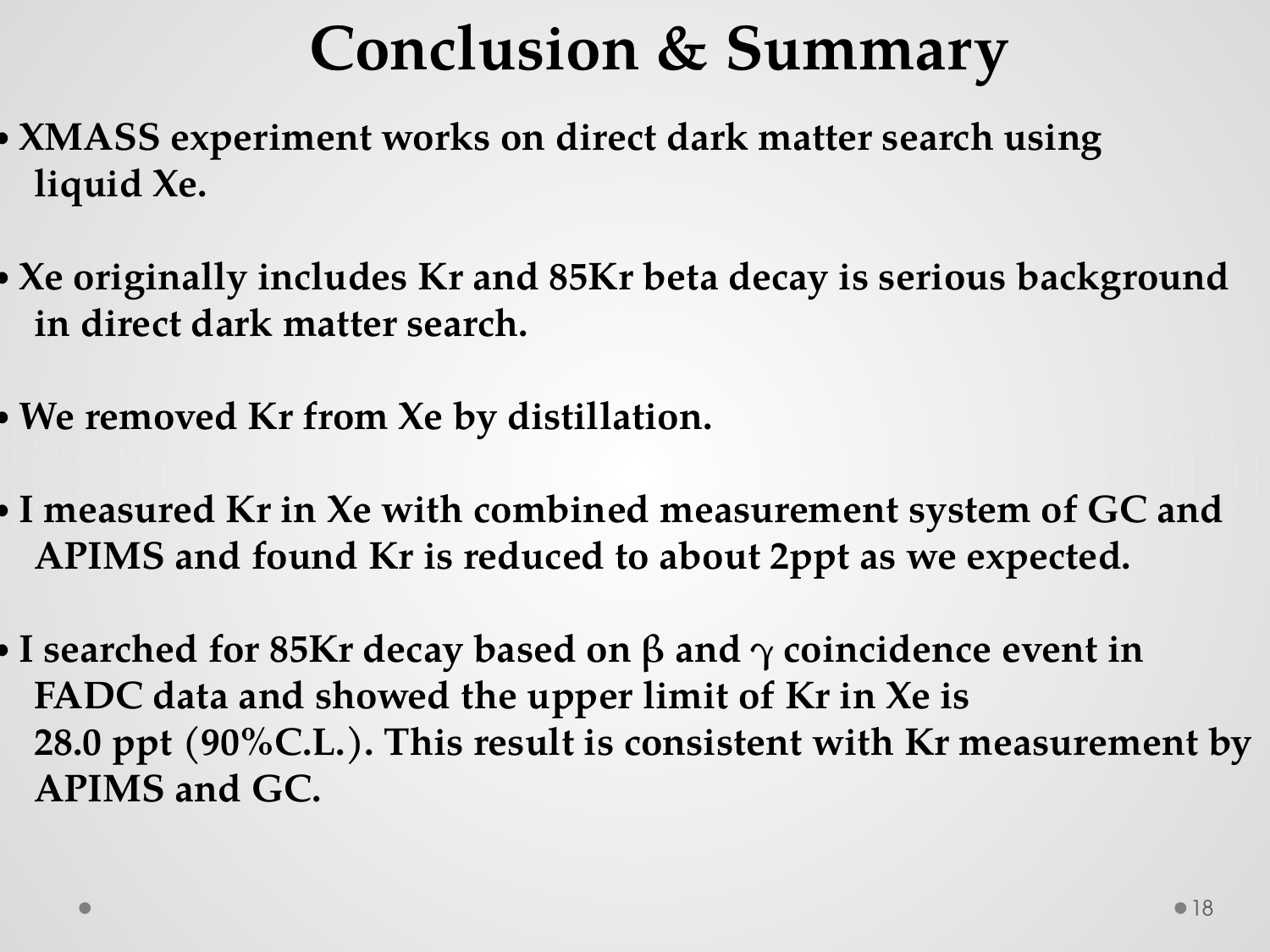

Conclusion & Summary
・XMASS experiment works on direct dark matter search using
    liquid Xe.

・Xe originally includes Kr and 85Kr beta decay is serious background
    in direct dark matter search.

・We removed Kr from Xe by distillation.

・I measured Kr in Xe with combined measurement system of GC and
    APIMS and found Kr is reduced to about 2ppt as we expected.

・I searched for 85Kr decay based on β and γ coincidence event in
    FADC data and showed the upper limit of Kr in Xe is
    28.0 ppt (90%C.L.). This result is consistent with Kr measurement by
    APIMS and GC.
18